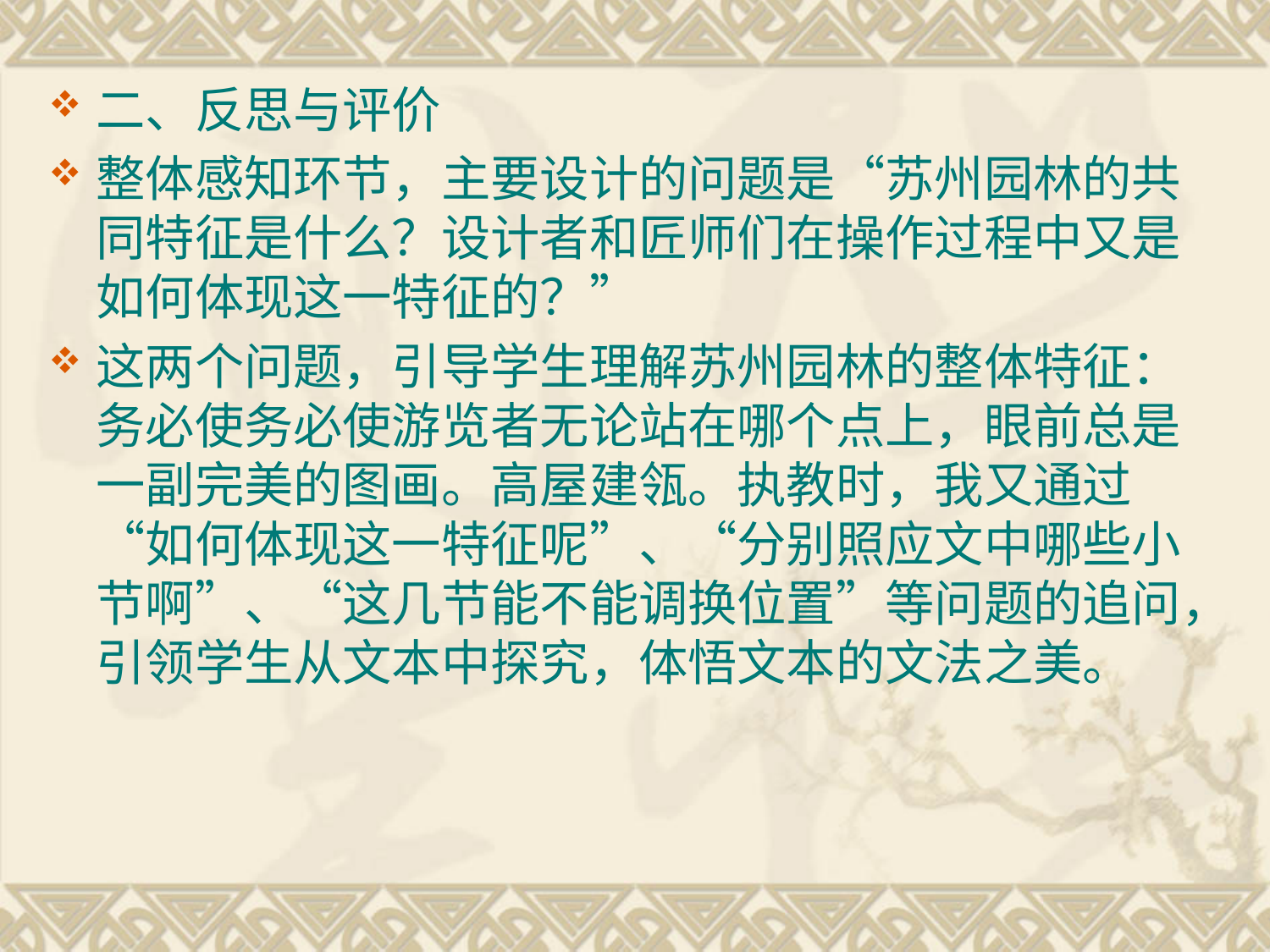

二、反思与评价
整体感知环节，主要设计的问题是“苏州园林的共同特征是什么？设计者和匠师们在操作过程中又是如何体现这一特征的？”
这两个问题，引导学生理解苏州园林的整体特征：务必使务必使游览者无论站在哪个点上，眼前总是一副完美的图画。高屋建瓴。执教时，我又通过“如何体现这一特征呢”、“分别照应文中哪些小节啊”、“这几节能不能调换位置”等问题的追问，引领学生从文本中探究，体悟文本的文法之美。